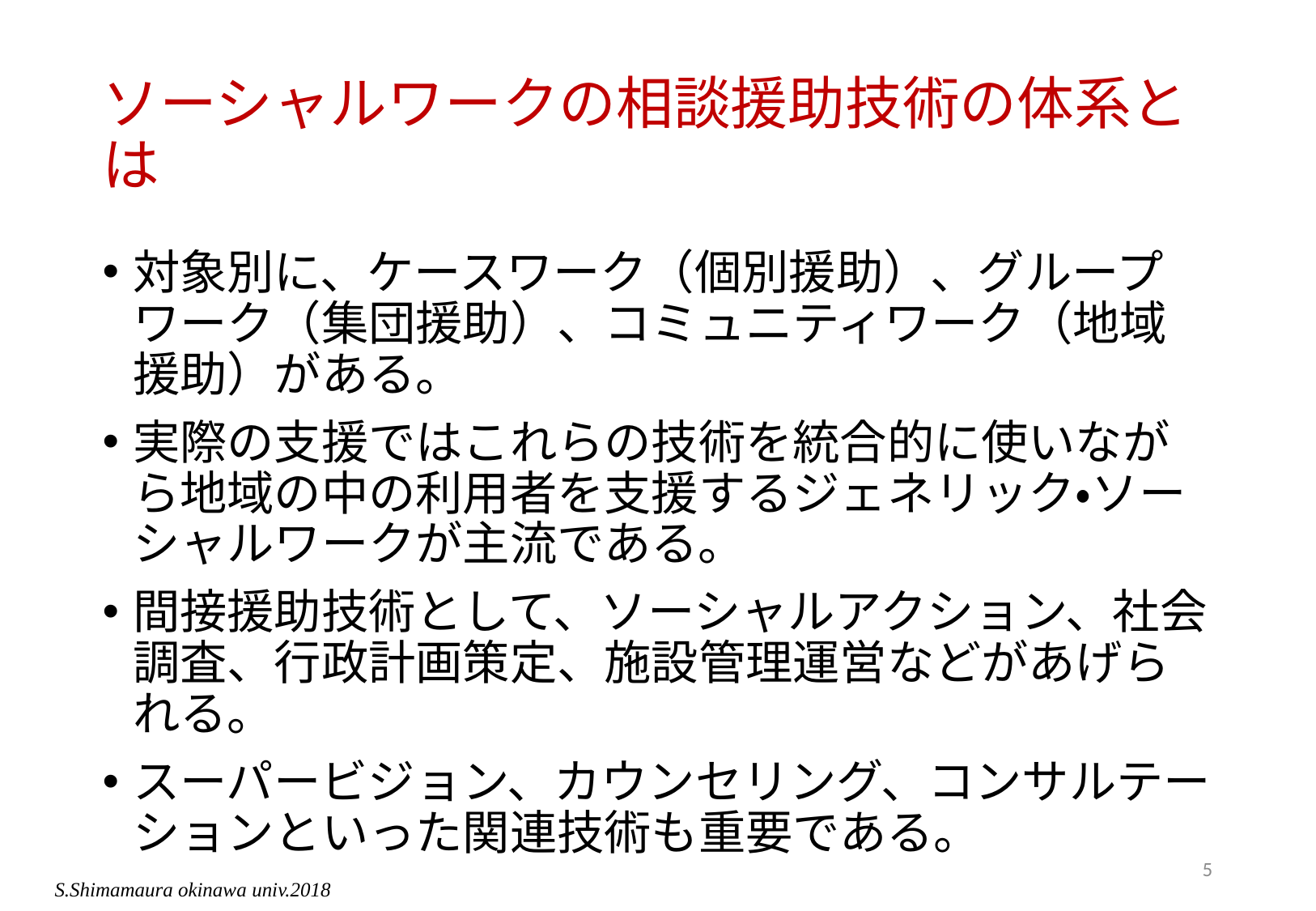

# ソーシャルワークの相談援助技術の体系とは
対象別に、ケースワーク（個別援助）、グループワーク（集団援助）、コミュニティワーク（地域援助）がある。
実際の支援ではこれらの技術を統合的に使いながら地域の中の利用者を支援するジェネリック・ソーシャルワークが主流である。
間接援助技術として、ソーシャルアクション、社会調査、行政計画策定、施設管理運営などがあげられる。
スーパービジョン、カウンセリング、コンサルテーションといった関連技術も重要である。
5
S.Shimamaura okinawa univ.2018